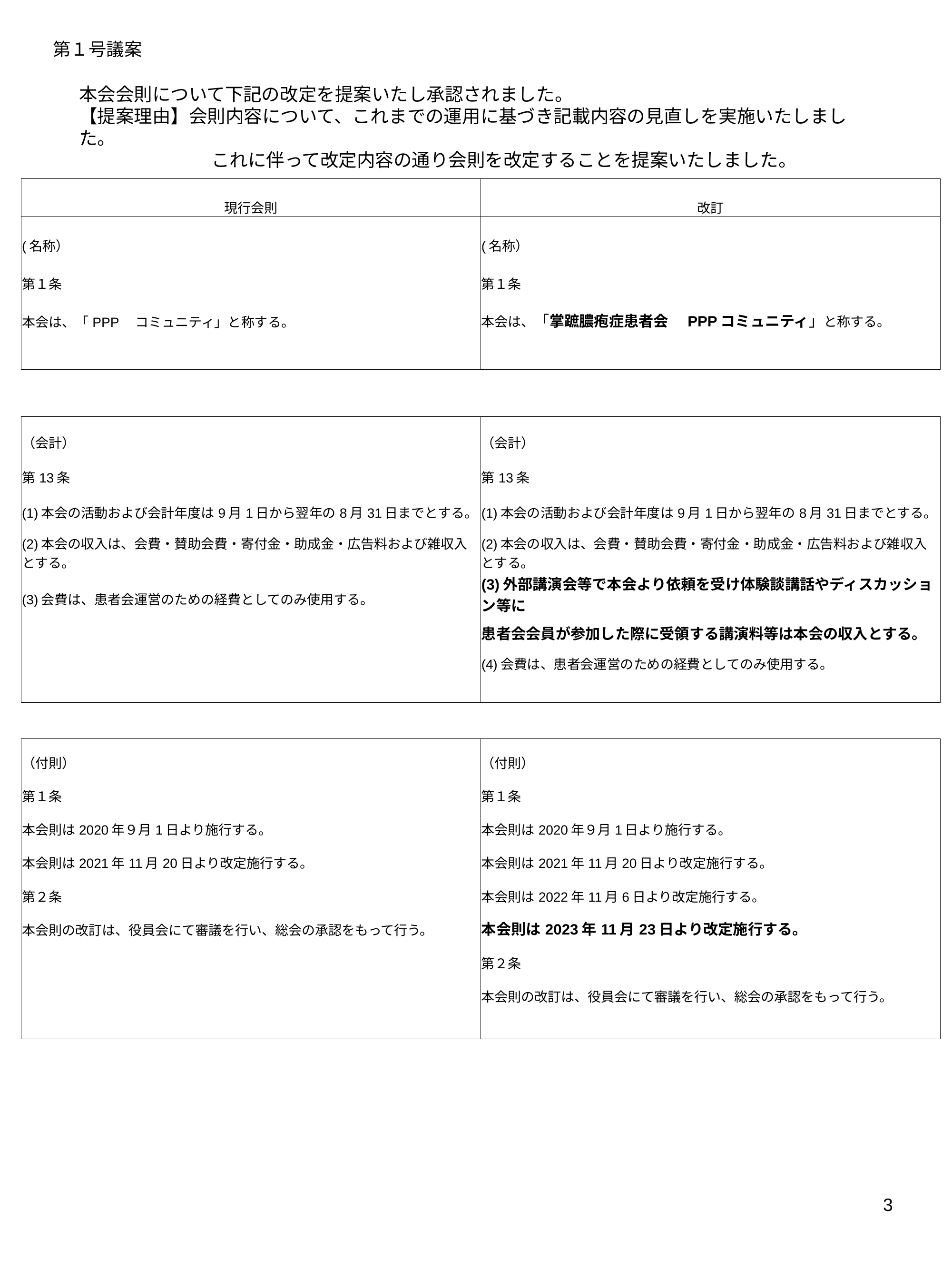

第１号議案
本会会則について下記の改定を提案いたし承認されました。
【提案理由】会則内容について、これまでの運用に基づき記載内容の見直しを実施いたしました。
　　　　　　　 これに伴って改定内容の通り会則を改定することを提案いたしました。
| 現行会則 |  |  |  |  |  |  |  | 改訂 |  |  |  |  |  |  |  |
| --- | --- | --- | --- | --- | --- | --- | --- | --- | --- | --- | --- | --- | --- | --- | --- |
| (名称） |  |  |  |  |  |  |  | (名称） |  |  |  |  |  |  |  |
| 第１条 |  |  |  |  |  |  |  | 第１条 |  |  |  |  |  |  |  |
| 本会は、「PPP　コミュニティ」と称する。 |  |  |  |  |  |  |  | 本会は、「掌蹠膿疱症患者会　PPPコミュニティ」と称する。 |  |  |  |  |  |  |  |
|  |  |  |  |  |  |  |  |  |  |  |  |  |  |  |  |
| （会計） |  |  |  |  |  |  |  | （会計） |  |  |  |  |  |  |  |
| --- | --- | --- | --- | --- | --- | --- | --- | --- | --- | --- | --- | --- | --- | --- | --- |
| 第13条 |  |  |  |  |  |  |  | 第13条 |  |  |  |  |  |  |  |
| (1)本会の活動および会計年度は9月1日から翌年の8月31日までとする。 |  |  |  |  |  |  |  | (1)本会の活動および会計年度は9月1日から翌年の8月31日までとする。 |  |  |  |  |  |  |  |
| (2)本会の収入は、会費・賛助会費・寄付金・助成金・広告料および雑収入とする。 |  |  |  |  |  |  |  | (2)本会の収入は、会費・賛助会費・寄付金・助成金・広告料および雑収入とする。 |  |  |  |  |  |  |  |
| (3)会費は、患者会運営のための経費としてのみ使用する。 |  |  |  |  |  |  |  | (3)外部講演会等で本会より依頼を受け体験談講話やディスカッション等に |  |  |  |  |  |  |  |
|  |  |  |  |  |  |  |  | 患者会会員が参加した際に受領する講演料等は本会の収入とする。 |  |  |  |  |  |  |  |
|  |  |  |  |  |  |  |  | (4)会費は、患者会運営のための経費としてのみ使用する。 |  |  |  |  |  |  |  |
|  |  |  |  |  |  |  |  |  |  |  |  |  |  |  |  |
| （付則） |  |  |  |  |  |  |  | （付則） |  |  |  |  |  |  |  |
| --- | --- | --- | --- | --- | --- | --- | --- | --- | --- | --- | --- | --- | --- | --- | --- |
| 第１条 |  |  |  |  |  |  |  | 第１条 |  |  |  |  |  |  |  |
| 本会則は2020年９月1日より施行する。 |  |  |  |  |  |  |  | 本会則は2020年９月1日より施行する。 |  |  |  |  |  |  |  |
| 本会則は2021年11月20日より改定施行する。 |  |  |  |  |  |  |  | 本会則は2021年11月20日より改定施行する。 |  |  |  |  |  |  |  |
| 第２条 |  |  |  |  |  |  |  | 本会則は2022年11月6日より改定施行する。 |  |  |  |  |  |  |  |
| 本会則の改訂は、役員会にて審議を行い、総会の承認をもって行う。 |  |  |  |  |  |  |  | 本会則は2023年11月23日より改定施行する。 |  |  |  |  |  |  |  |
|  |  |  |  |  |  |  |  | 第２条 |  |  |  |  |  |  |  |
|  |  |  |  |  |  |  |  | 本会則の改訂は、役員会にて審議を行い、総会の承認をもって行う。 |  |  |  |  |  |  |  |
|  |  |  |  |  |  |  |  |  |  |  |  |  |  |  |  |
     3